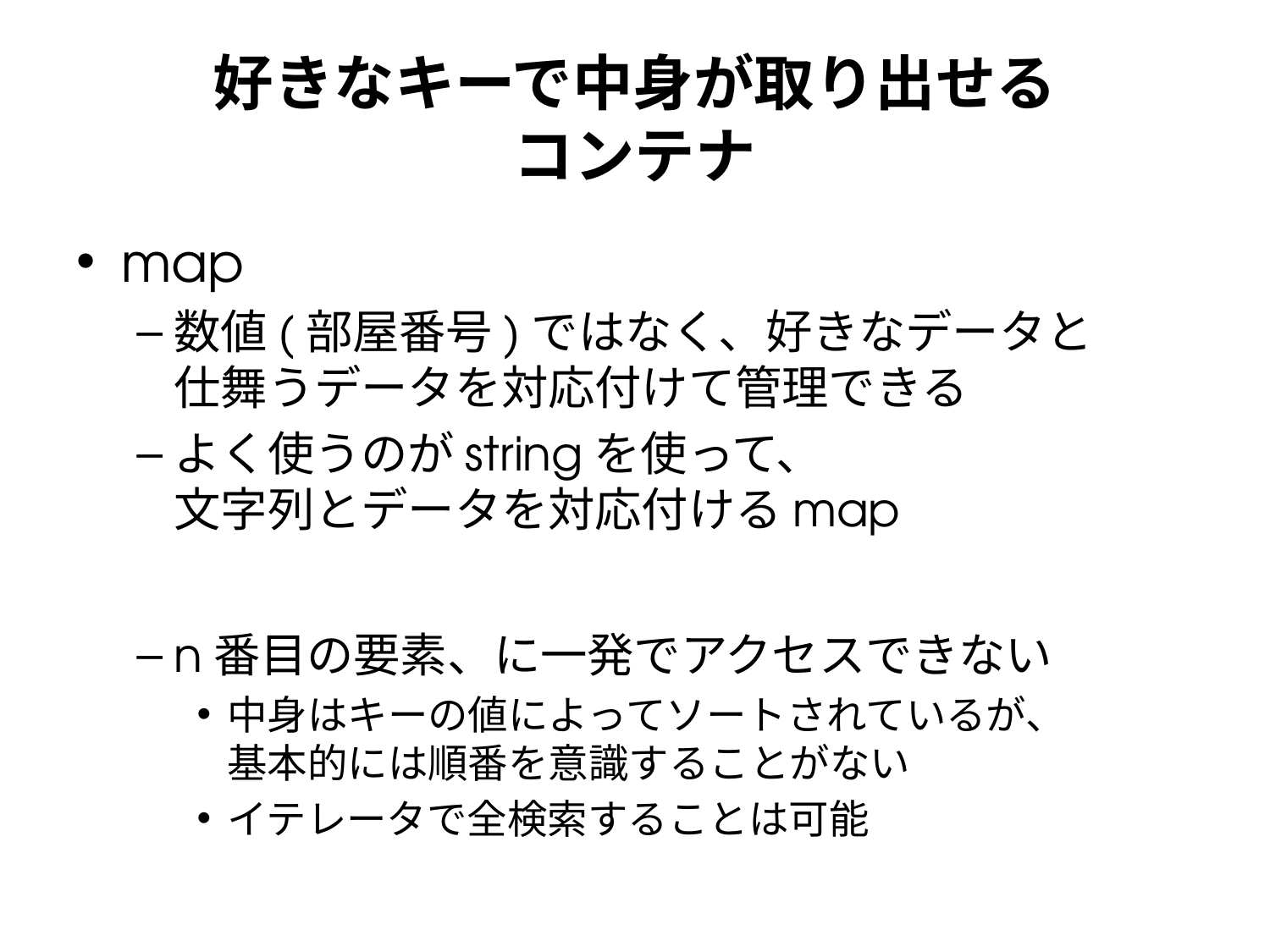

# 好きなキーで中身が取り出せる コンテナ
map
数値(部屋番号)ではなく、好きなデータと
仕舞うデータを対応付けて管理できる
よく使うのがstringを使って、
文字列とデータを対応付けるmap

n番目の要素、に一発でアクセスできない
中身はキーの値によってソートされているが、
基本的には順番を意識することがない
イテレータで全検索することは可能